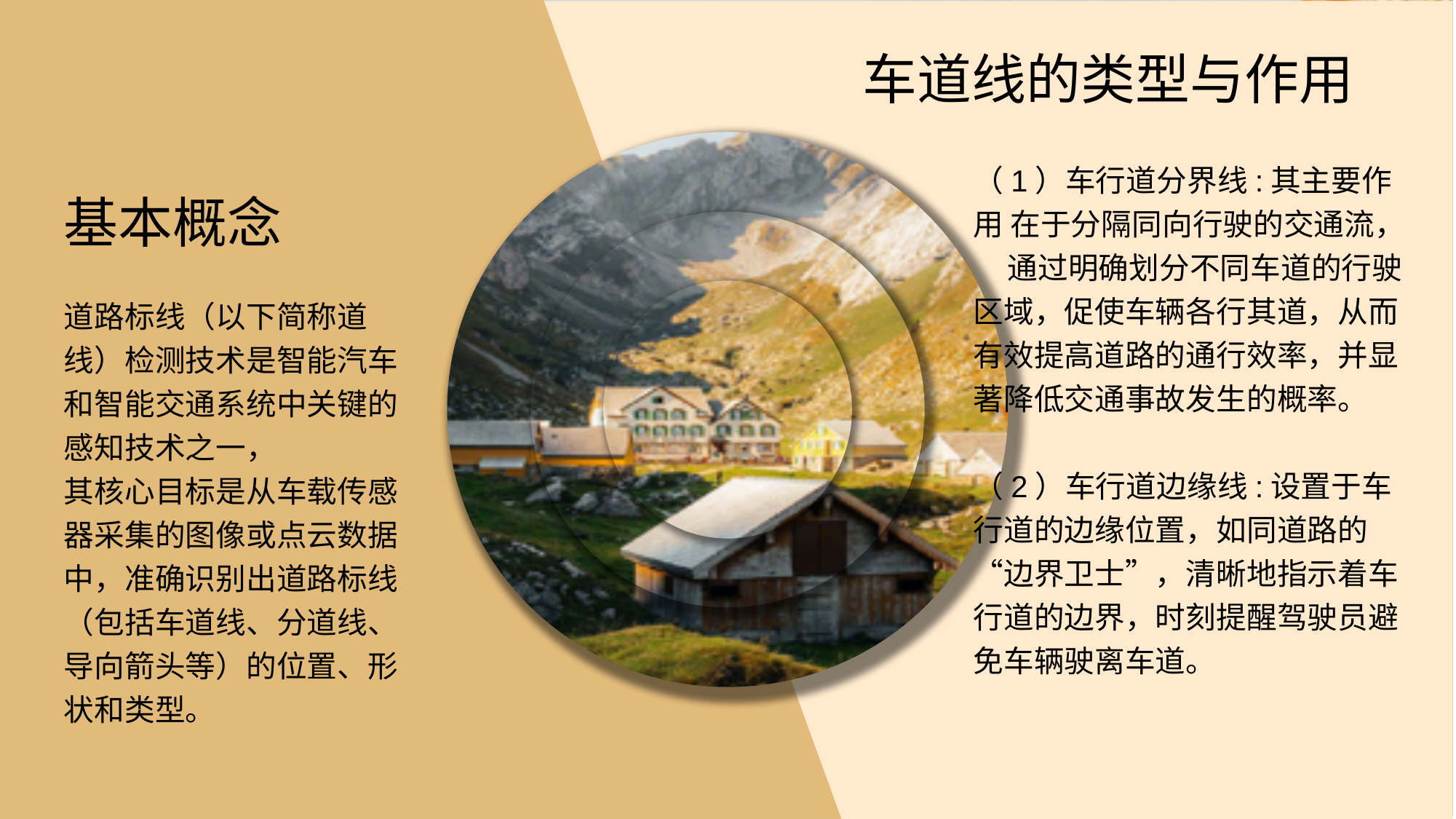

车道线的类型与作用

（1）车行道分界线:其主要作用 在于分隔同向行驶的交通流，
    通过明确划分不同车道的行驶区域，促使车辆各行其道，从而有效提高道路的通行效率，并显著降低交通事故发生的概率。

（2）车行道边缘线:设置于车行道的边缘位置，如同道路的“边界卫士”，清晰地指示着车行道的边界，时刻提醒驾驶员避免车辆驶离车道。
基本概念

道路标线（以下简称道线）检测技术是智能汽车
和智能交通系统中关键的感知技术之一，
其核心目标是从车载传感器采集的图像或点云数据中，准确识别出道路标线（包括车道线、分道线、导向箭头等）的位置、形状和类型。